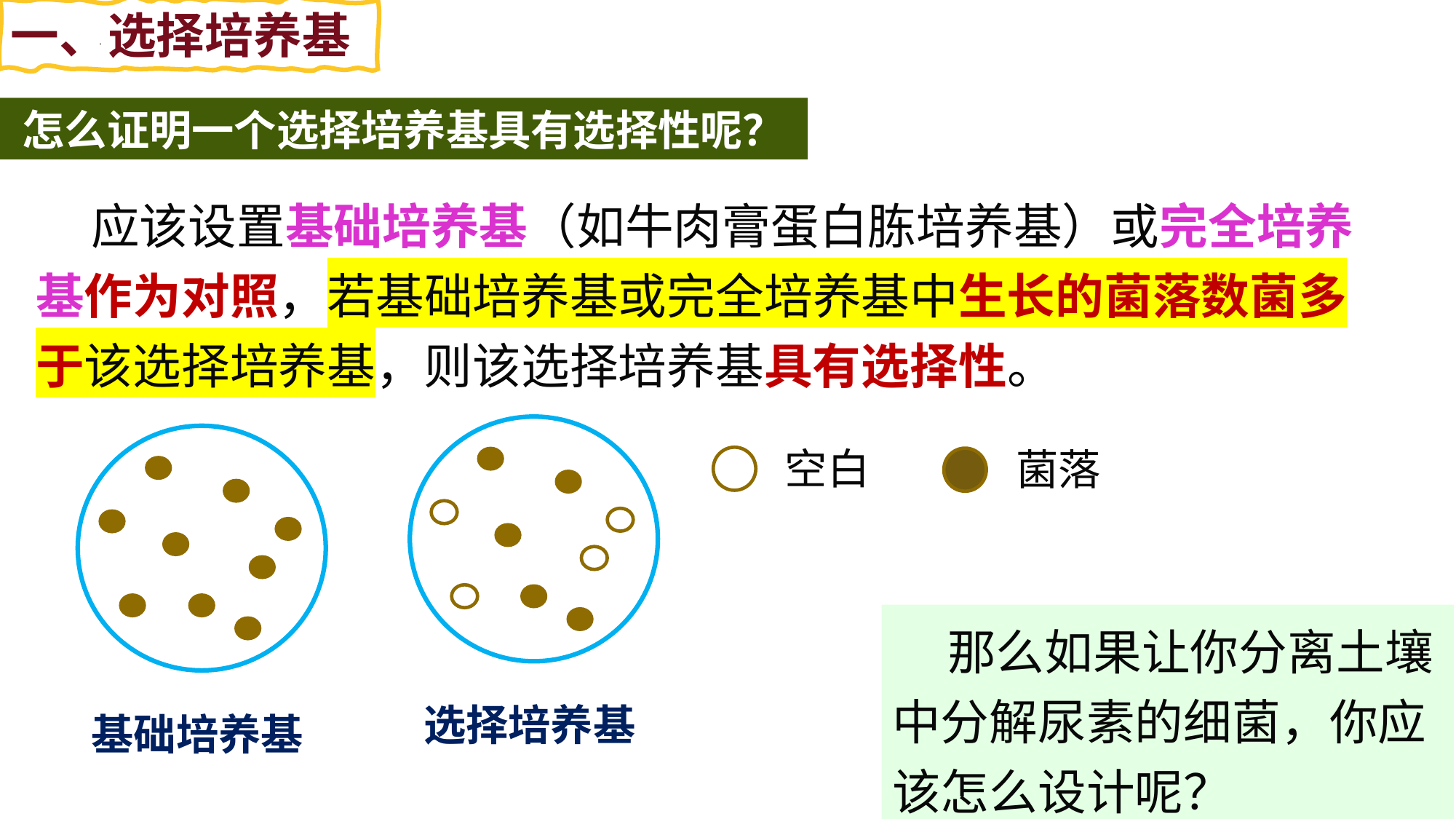

一、选择培养基
怎么证明一个选择培养基具有选择性呢？
    应该设置基础培养基（如牛肉膏蛋白胨培养基）或完全培养基作为对照，若基础培养基或完全培养基中生长的菌落数菌多于该选择培养基，则该选择培养基具有选择性。

选择培养基

基础培养基
空白

菌落

    那么如果让你分离土壤中分解尿素的细菌，你应该怎么设计呢？